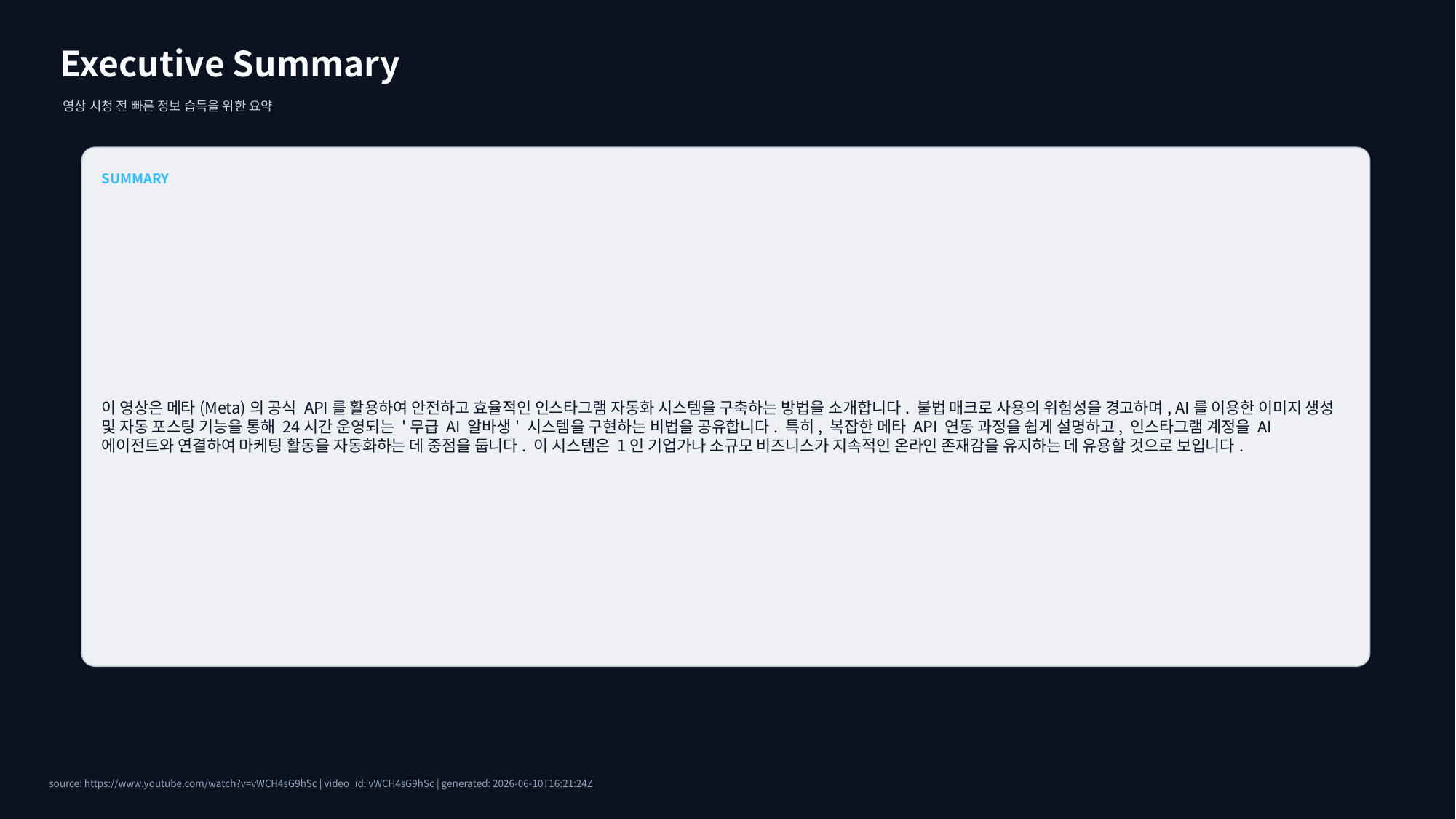

Executive Summary
영상 시청 전 빠른 정보 습득을 위한 요약

SUMMARY
이 영상은 메타(Meta)의 공식 API를 활용하여 안전하고 효율적인 인스타그램 자동화 시스템을 구축하는 방법을 소개합니다. 불법 매크로 사용의 위험성을 경고하며, AI를 이용한 이미지 생성 및 자동 포스팅 기능을 통해 24시간 운영되는 '무급 AI 알바생' 시스템을 구현하는 비법을 공유합니다. 특히, 복잡한 메타 API 연동 과정을 쉽게 설명하고, 인스타그램 계정을 AI 에이전트와 연결하여 마케팅 활동을 자동화하는 데 중점을 둡니다. 이 시스템은 1인 기업가나 소규모 비즈니스가 지속적인 온라인 존재감을 유지하는 데 유용할 것으로 보입니다.
source: https://www.youtube.com/watch?v=vWCH4sG9hSc | video_id: vWCH4sG9hSc | generated: 2026-06-10T16:21:24Z